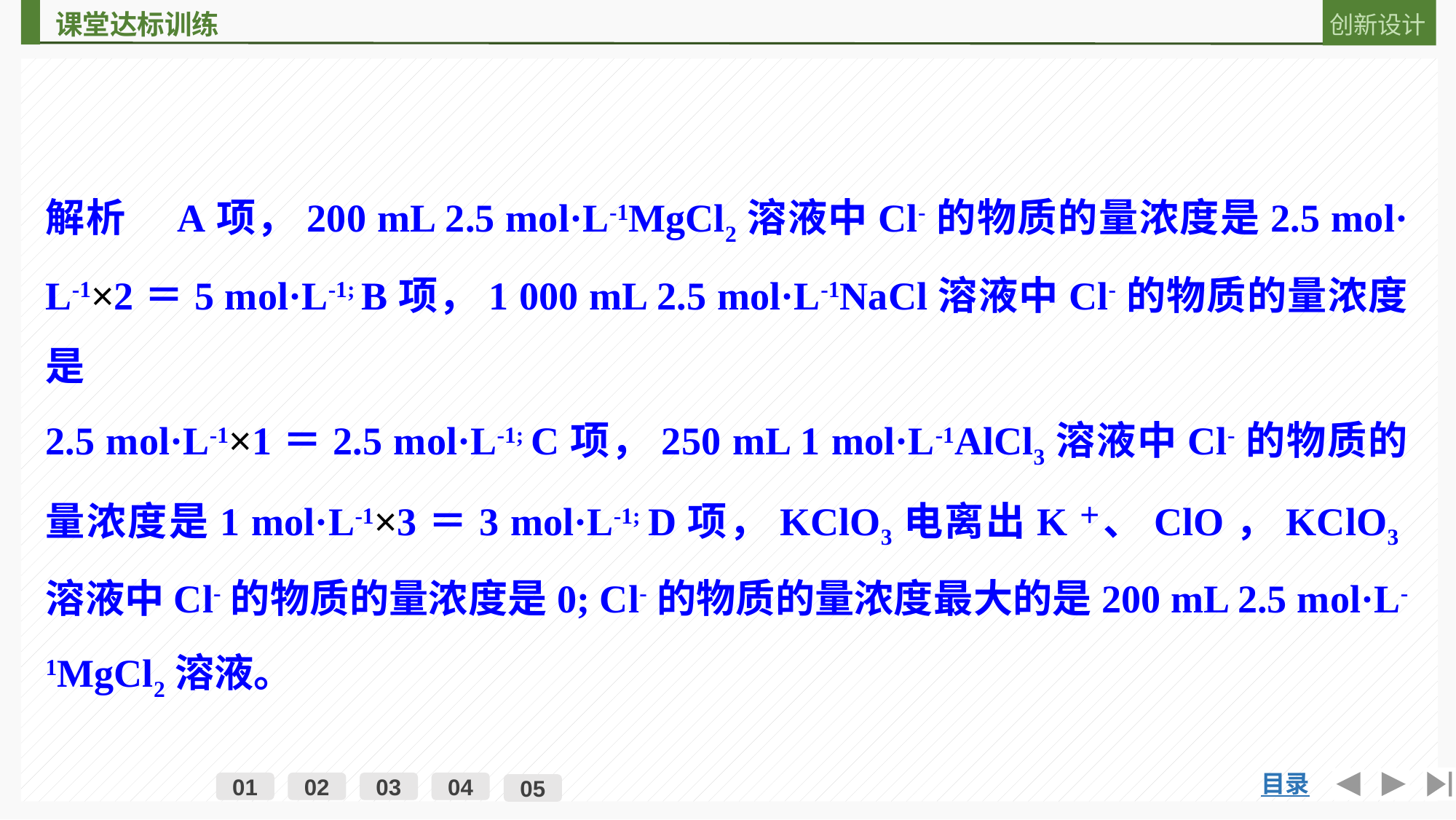

解析　A项，200 mL 2.5 mol·L-1MgCl2溶液中Cl-的物质的量浓度是2.5 mol·
L-1×2＝5 mol·L-1; B项，1 000 mL 2.5 mol·L-1NaCl溶液中Cl-的物质的量浓度是
2.5 mol·L-1×1＝2.5 mol·L-1; C项，250 mL 1 mol·L-1AlCl3溶液中Cl-的物质的量浓度是1 mol·L-1×3＝3 mol·L-1; D项，KClO3电离出K＋、ClO，KClO3溶液中Cl-的物质的量浓度是0; Cl-的物质的量浓度最大的是200 mL 2.5 mol·L-1MgCl2溶液。